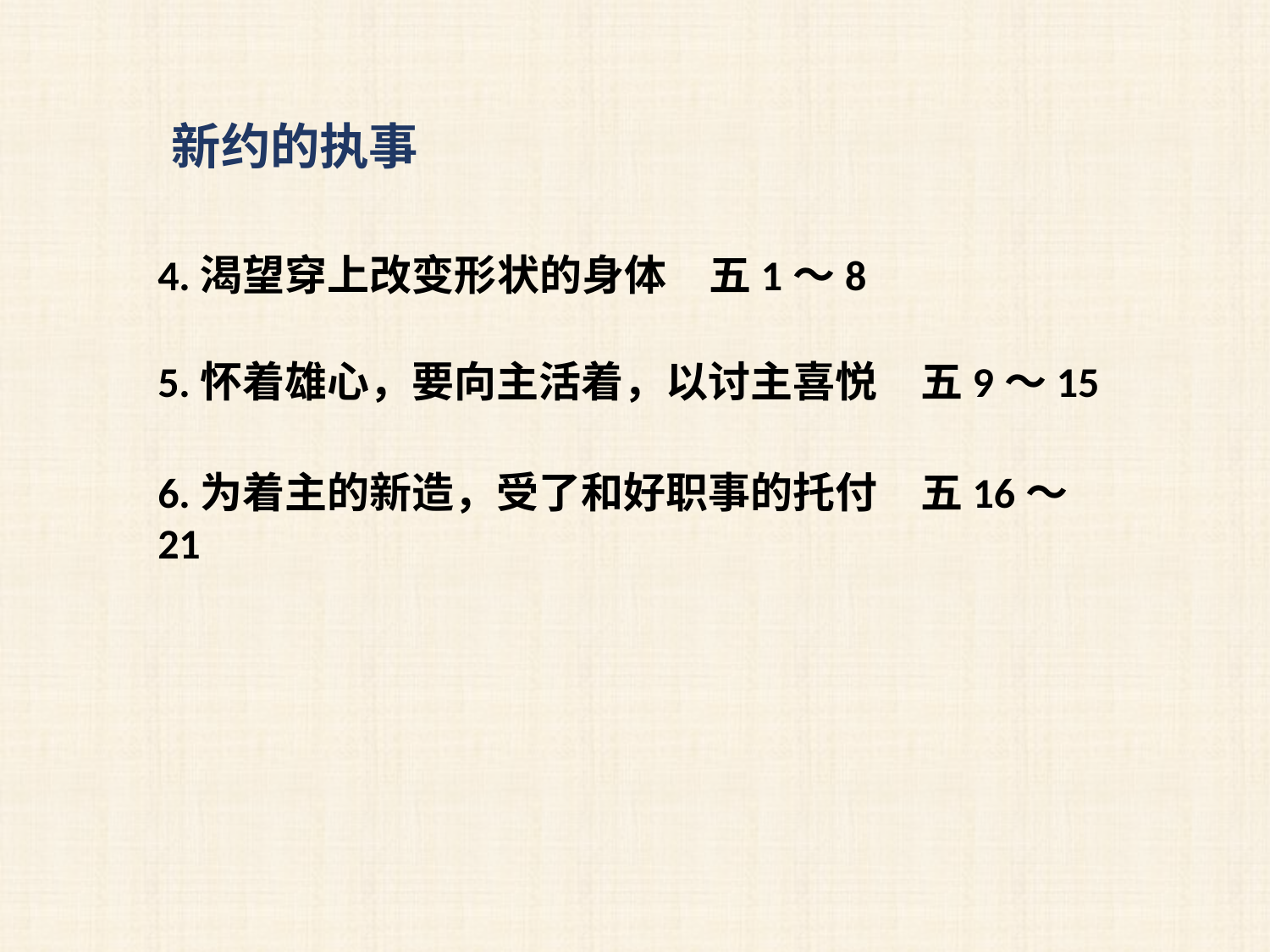

新约的执事
4.渴望穿上改变形状的身体　五1～8
5.怀着雄心，要向主活着，以讨主喜悦　五9～15
6.为着主的新造，受了和好职事的托付　五16～21